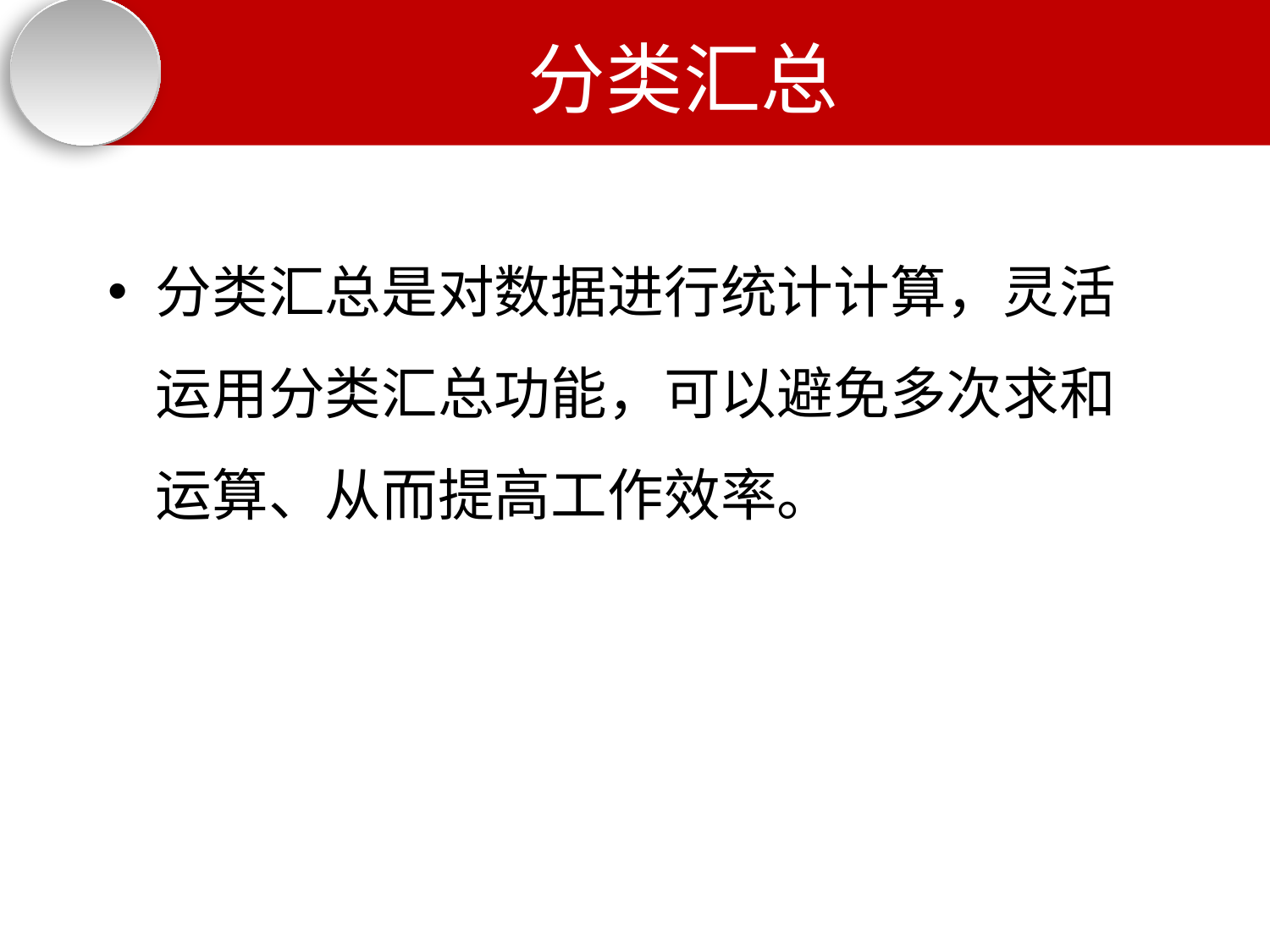

# 分类汇总
分类汇总是对数据进行统计计算，灵活运用分类汇总功能，可以避免多次求和运算、从而提高工作效率。

33